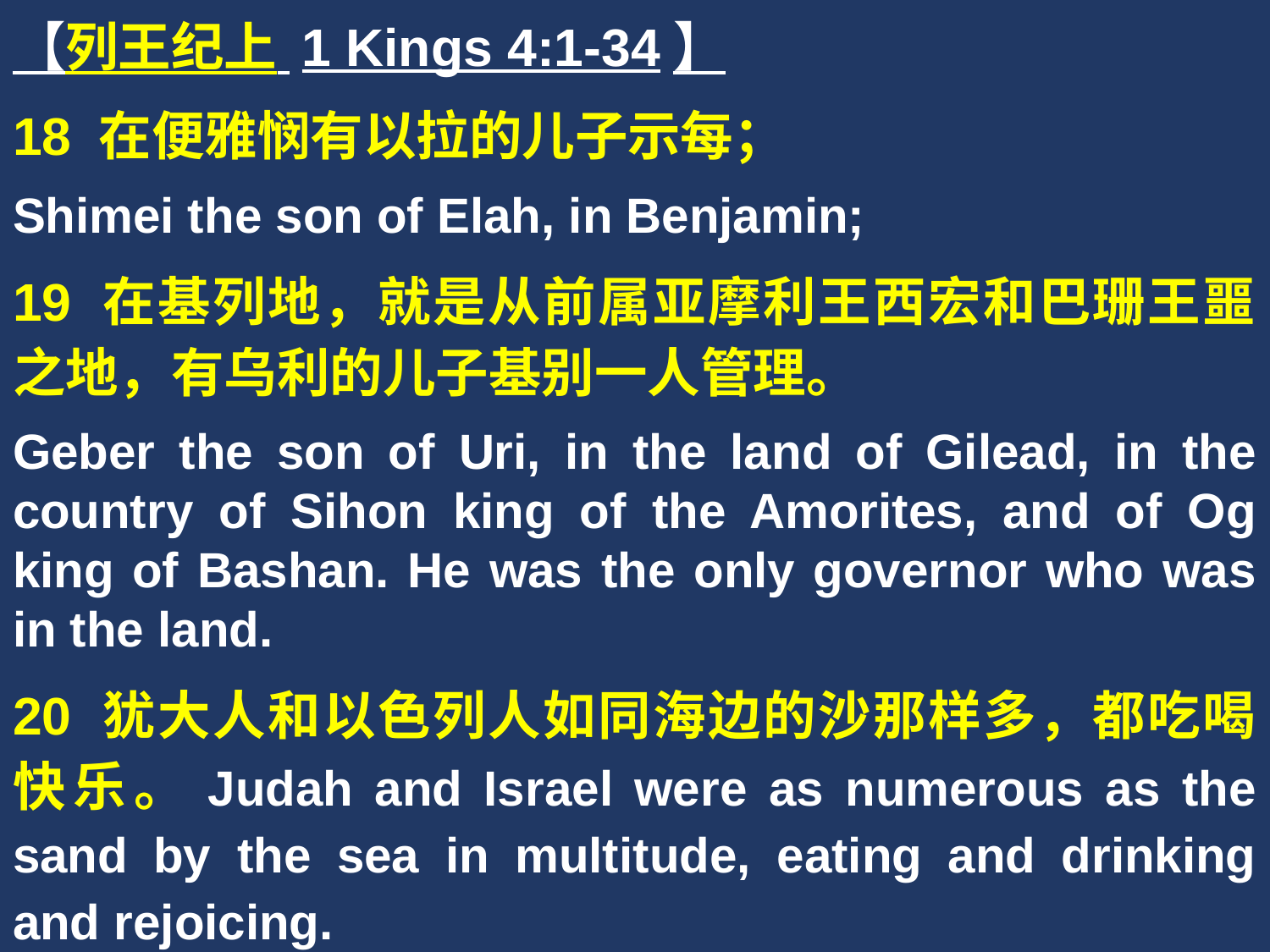

【列王纪上 1 Kings 4:1-34】
18 在便雅悯有以拉的儿子示每；
Shimei the son of Elah, in Benjamin;
19 在基列地，就是从前属亚摩利王西宏和巴珊王噩之地，有乌利的儿子基别一人管理。
Geber the son of Uri, in the land of Gilead, in the country of Sihon king of the Amorites, and of Og king of Bashan. He was the only governor who was in the land.
20 犹大人和以色列人如同海边的沙那样多，都吃喝快乐。Judah and Israel were as numerous as the sand by the sea in multitude, eating and drinking and rejoicing.